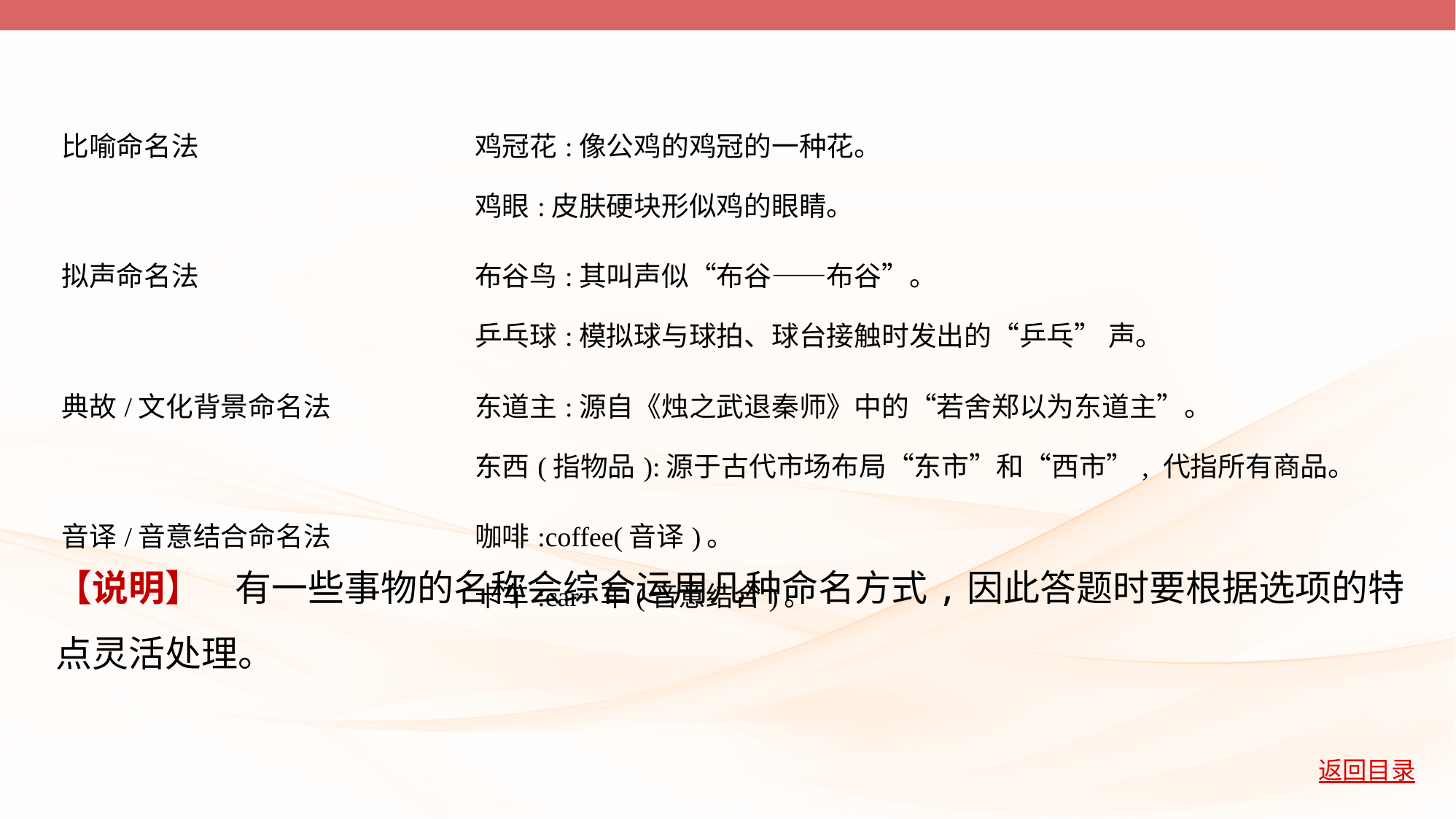

| 比喻命名法 | 鸡冠花:像公鸡的鸡冠的一种花。 鸡眼:皮肤硬块形似鸡的眼睛。 |
| --- | --- |
| 拟声命名法 | 布谷鸟:其叫声似“布谷——布谷”。 乒乓球:模拟球与球拍、球台接触时发出的“乒乓” 声。 |
| 典故/文化背景命名法 | 东道主:源自《烛之武退秦师》中的“若舍郑以为东道主”。 东西(指物品):源于古代市场布局“东市”和“西市”, 代指所有商品。 |
| 音译/音意结合命名法 | 咖啡:coffee(音译)。 卡车:car+车(音意结合)。 |
【说明】    有一些事物的名称会综合运用几种命名方式,因此答题时要根据选项的特
点灵活处理。